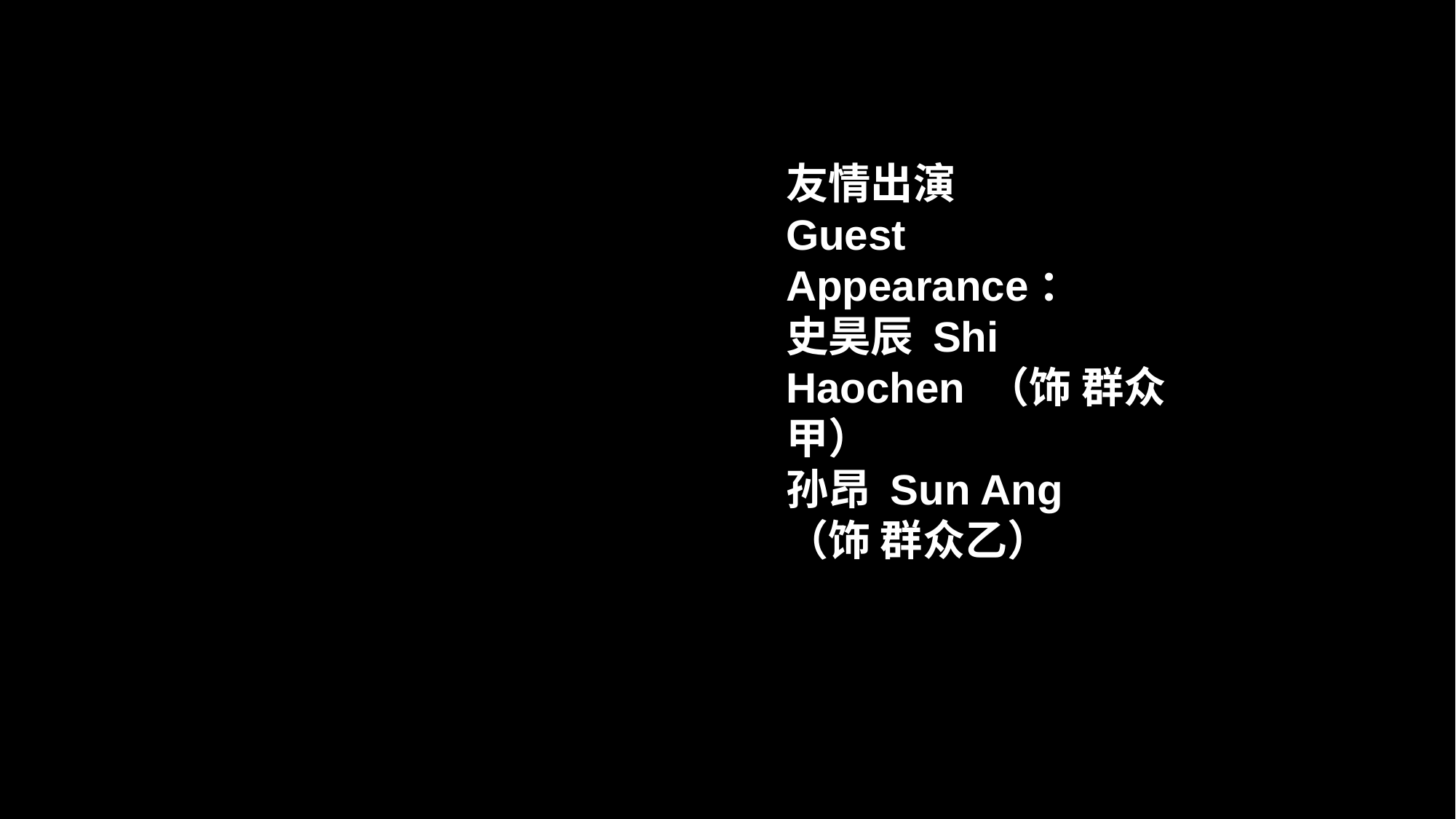

友情出演
Guest Appearance：
史昊辰 Shi Haochen （饰 群众甲）
孙昂 Sun Ang
（饰 群众乙）